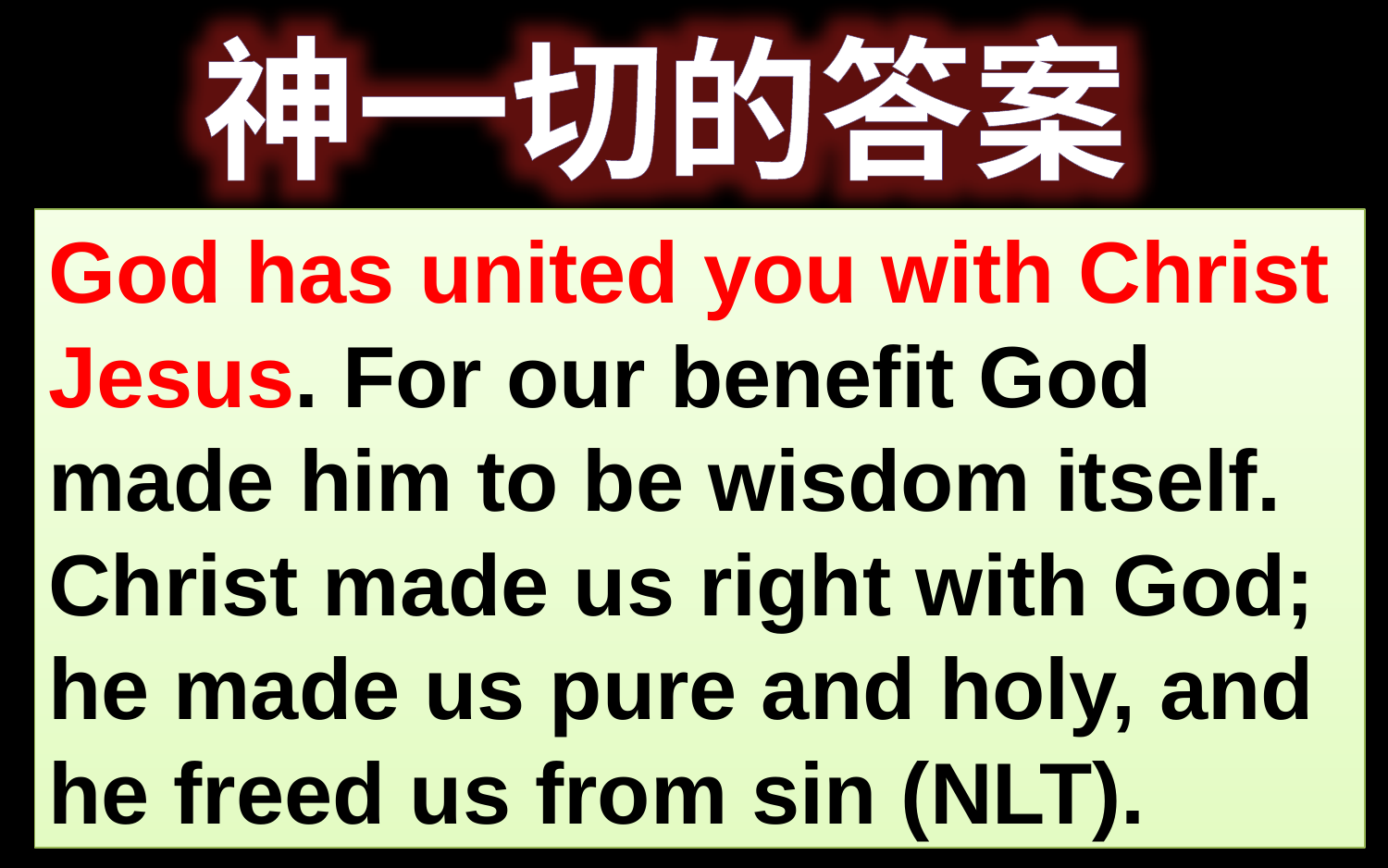

神一切的答案
God has united you with Christ Jesus. For our benefit God made him to be wisdom itself. Christ made us right with God; he made us pure and holy, and he freed us from sin (NLT).